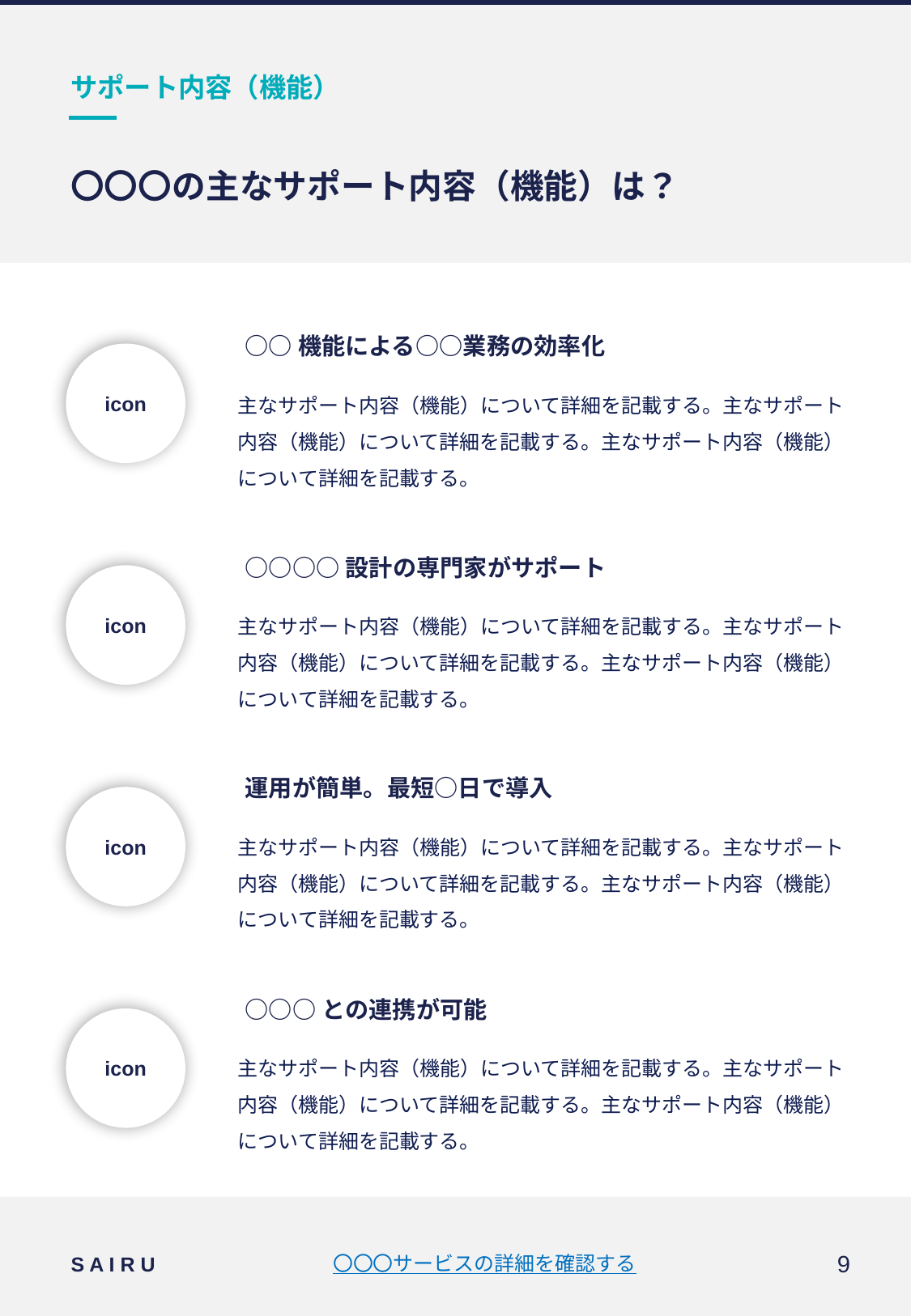

サポート内容（機能）
# 〇〇〇の主なサポート内容（機能）は？
○○機能による○○業務の効率化
icon
主なサポート内容（機能）について詳細を記載する。主なサポート内容（機能）について詳細を記載する。主なサポート内容（機能）について詳細を記載する。
○○○○設計の専門家がサポート
icon
主なサポート内容（機能）について詳細を記載する。主なサポート内容（機能）について詳細を記載する。主なサポート内容（機能）について詳細を記載する。
運用が簡単。最短○日で導入
icon
主なサポート内容（機能）について詳細を記載する。主なサポート内容（機能）について詳細を記載する。主なサポート内容（機能）について詳細を記載する。
○○○との連携が可能
icon
主なサポート内容（機能）について詳細を記載する。主なサポート内容（機能）について詳細を記載する。主なサポート内容（機能）について詳細を記載する。
〇〇〇サービスの詳細を確認する
9
S A I R U